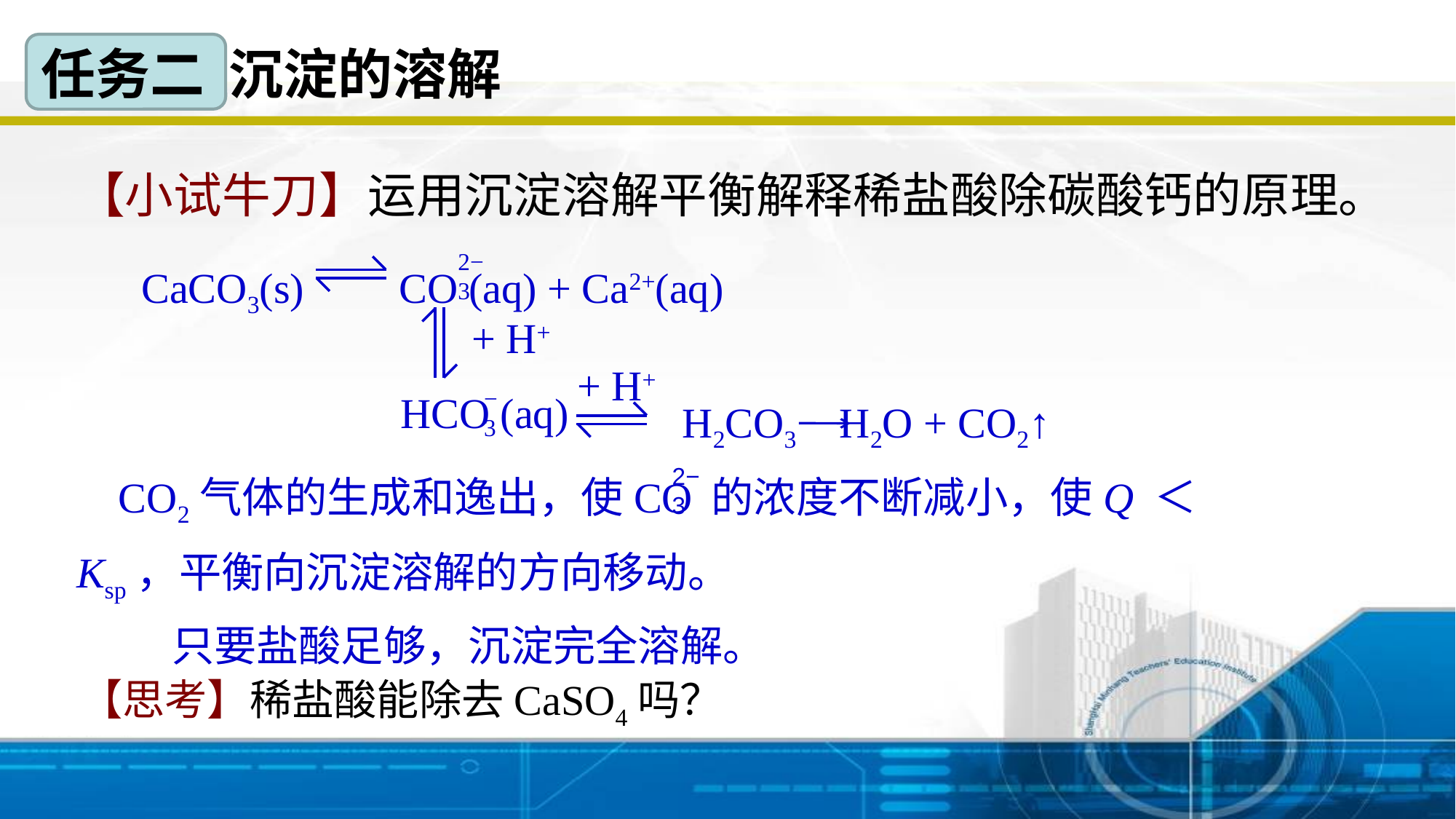

任务二  沉淀的溶解
【小试牛刀】运用沉淀溶解平衡解释稀盐酸除碳酸钙的原理。
CaCO3(s)         CO (aq) + Ca2+(aq)
2−
3
+ H+
+ H+
−
3
HCO (aq)
H2CO3       H2O + CO2↑
    CO2气体的生成和逸出，使CO  的浓度不断减小，使Q ＜ Ksp，平衡向沉淀溶解的方向移动。
         只要盐酸足够，沉淀完全溶解。
2−
3
【思考】稀盐酸能除去CaSO4吗？